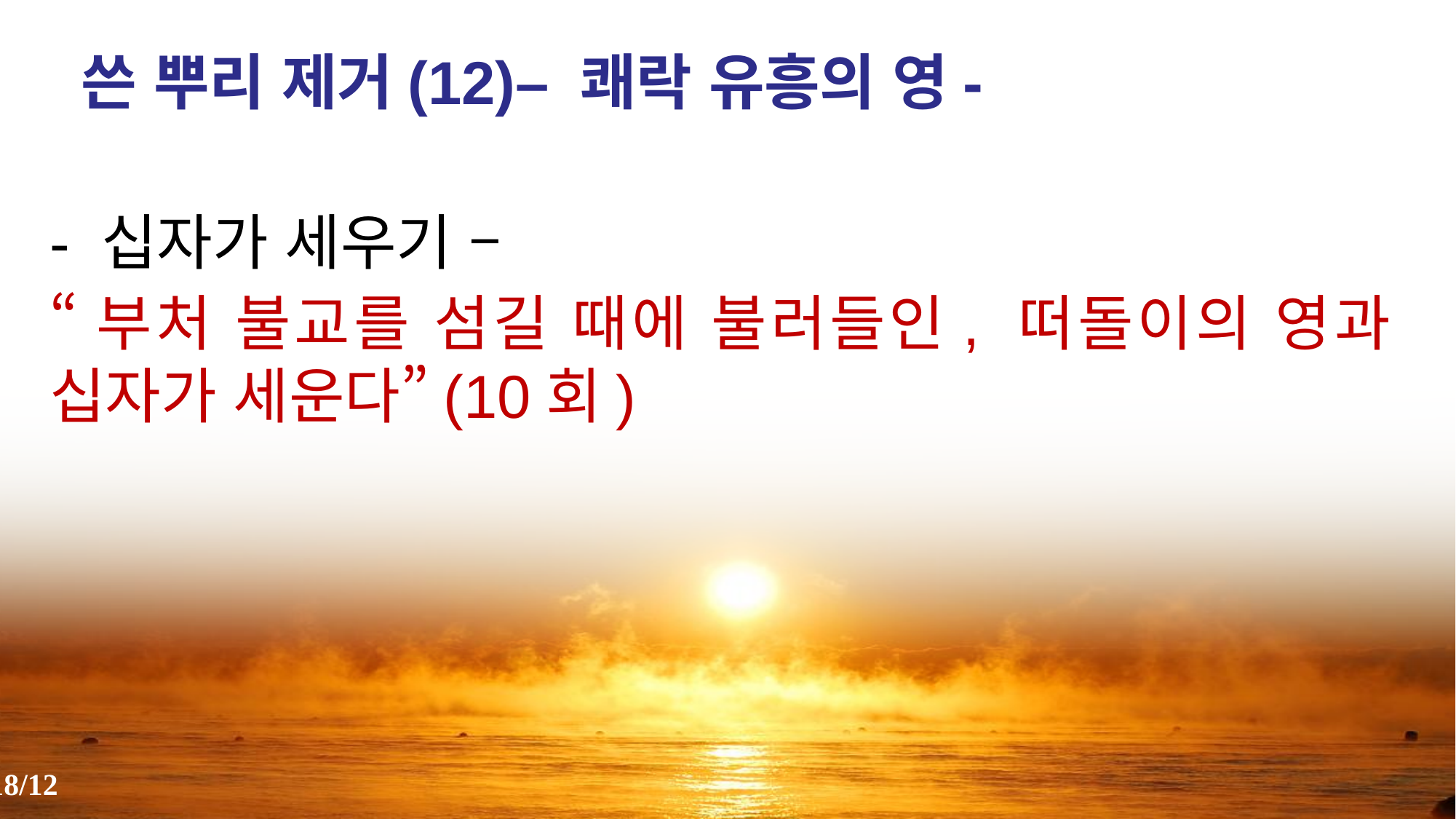

쓴 뿌리 제거(12)– 쾌락 유흥의 영-

- 십자가 세우기 –
“부처 불교를 섬길 때에 불러들인, 떠돌이의 영과 십자가 세운다”(10회)